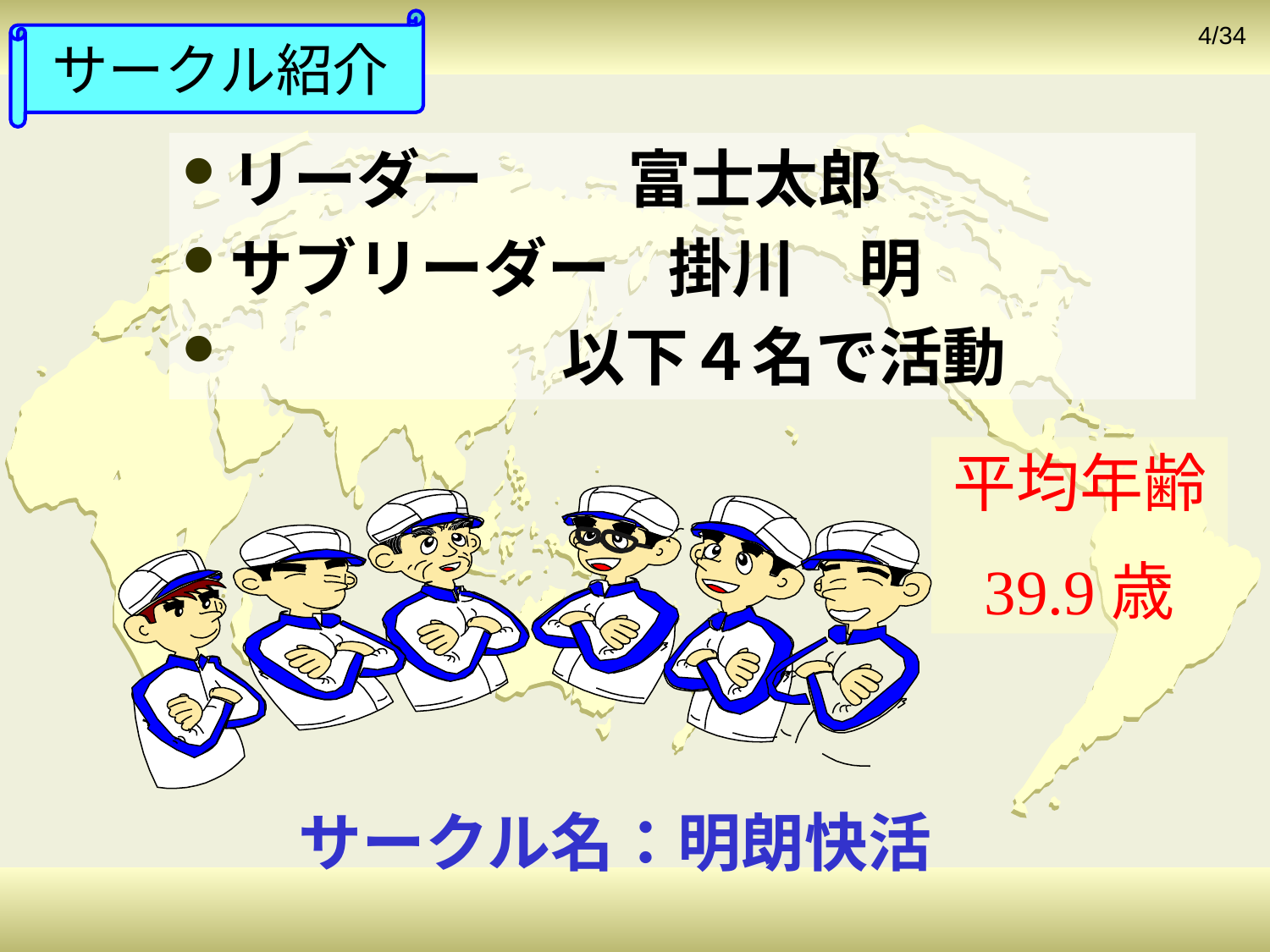

サークル紹介
リーダー          富士太郎
サブリーダー    掛川　明
                      以下４名で活動
平均年齢
39.9歳

サークル名：明朗快活